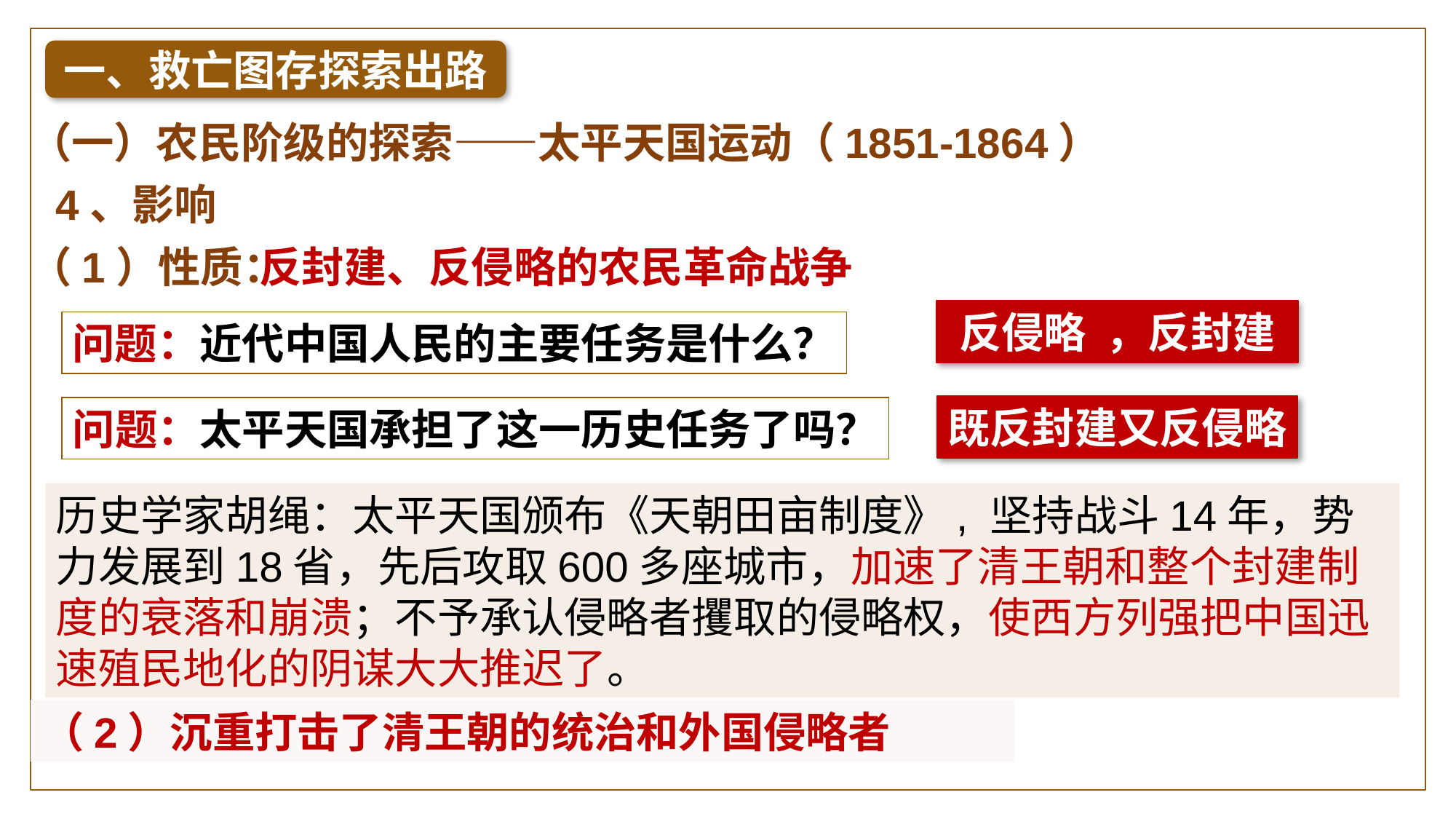

一、救亡图存探索出路
（一）农民阶级的探索——太平天国运动（1851-1864）
4、影响
（1）性质：
反封建、反侵略的农民革命战争
反侵略  ，反封建
问题：近代中国人民的主要任务是什么？
既反封建又反侵略
问题：太平天国承担了这一历史任务了吗？
历史学家胡绳：太平天国颁布《天朝田亩制度》, 坚持战斗14年，势力发展到18省，先后攻取600多座城市，加速了清王朝和整个封建制度的衰落和崩溃；不予承认侵略者攫取的侵略权，使西方列强把中国迅速殖民地化的阴谋大大推迟了。
（2）沉重打击了清王朝的统治和外国侵略者